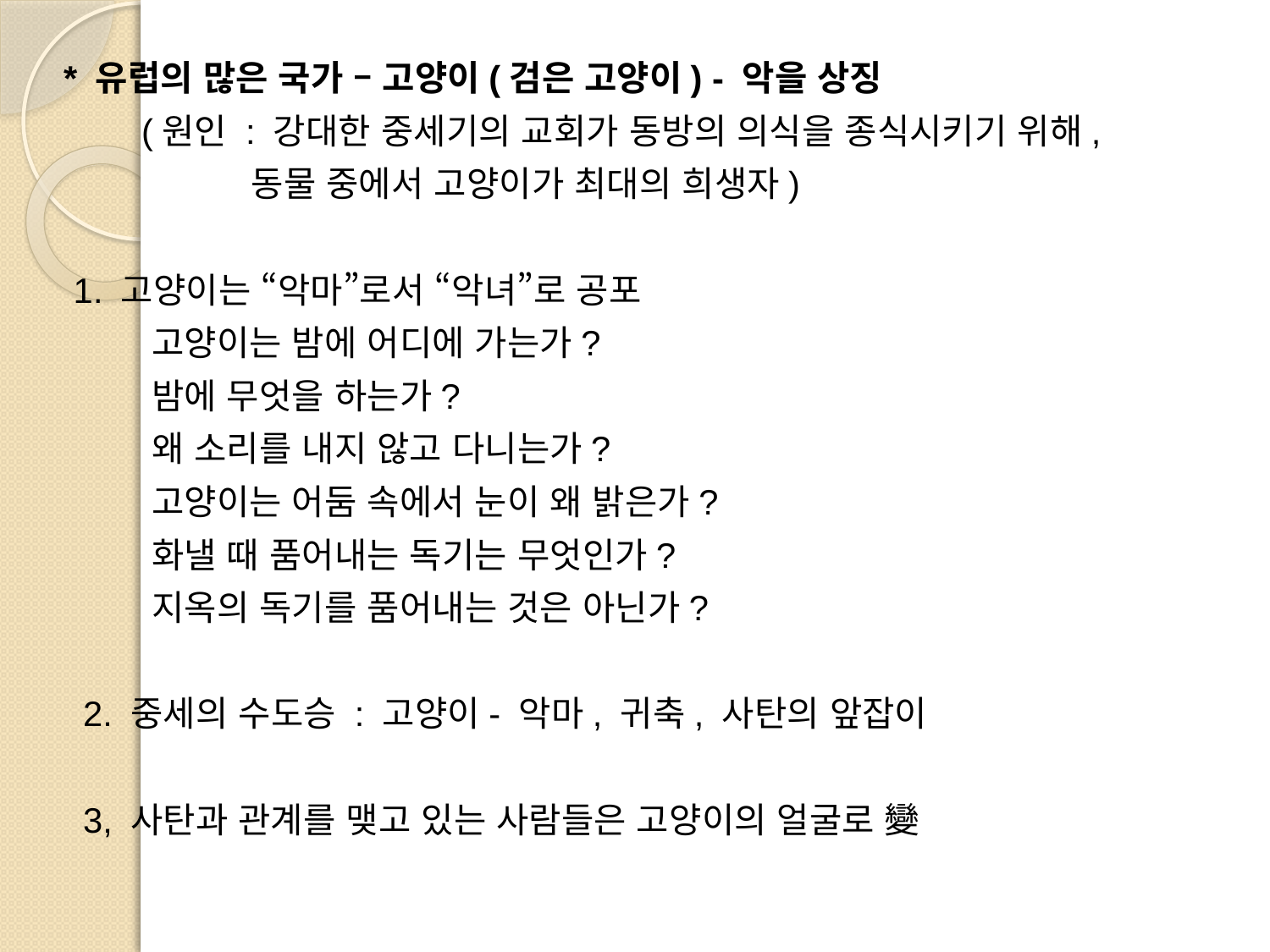

* 유럽의 많은 국가 – 고양이(검은 고양이) - 악을 상징
        (원인 : 강대한 중세기의 교회가 동방의 의식을 종식시키기 위해,
                  동물 중에서 고양이가 최대의 희생자)

 1. 고양이는 “악마”로서 “악녀”로 공포
        고양이는 밤에 어디에 가는가?
        밤에 무엇을 하는가?
        왜 소리를 내지 않고 다니는가?
        고양이는 어둠 속에서 눈이 왜 밝은가?
        화낼 때 품어내는 독기는 무엇인가?
        지옥의 독기를 품어내는 것은 아닌가?

  2. 중세의 수도승 : 고양이- 악마, 귀축, 사탄의 앞잡이

  3, 사탄과 관계를 맺고 있는 사람들은 고양이의 얼굴로 變